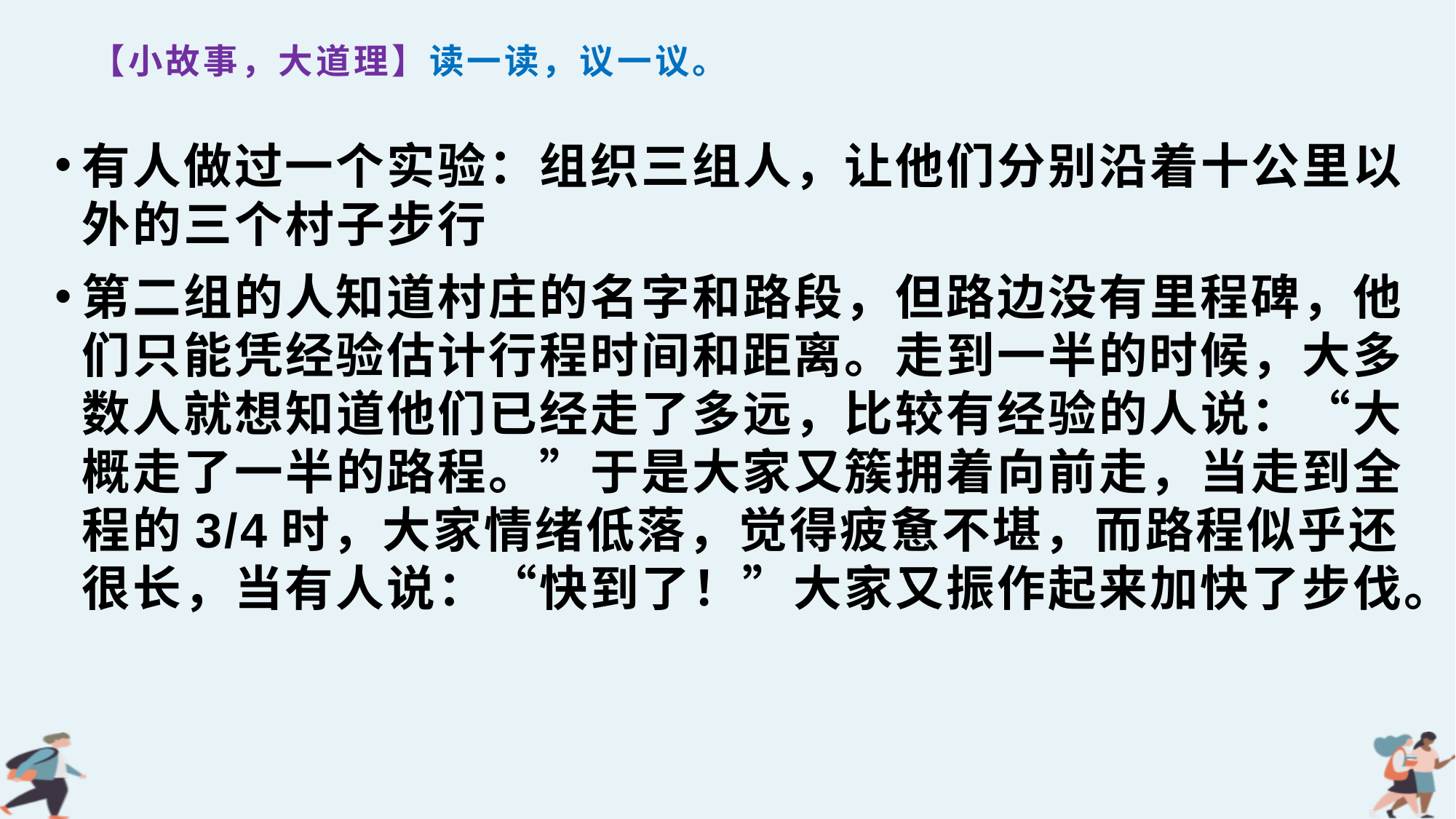

# 【小故事，大道理】读一读，议一议。
有人做过一个实验：组织三组人，让他们分别沿着十公里以外的三个村子步行
第二组的人知道村庄的名字和路段，但路边没有里程碑，他们只能凭经验估计行程时间和距离。走到一半的时候，大多数人就想知道他们已经走了多远，比较有经验的人说：“大概走了一半的路程。”于是大家又簇拥着向前走，当走到全程的3/4时，大家情绪低落，觉得疲惫不堪，而路程似乎还很长，当有人说：“快到了！”大家又振作起来加快了步伐。